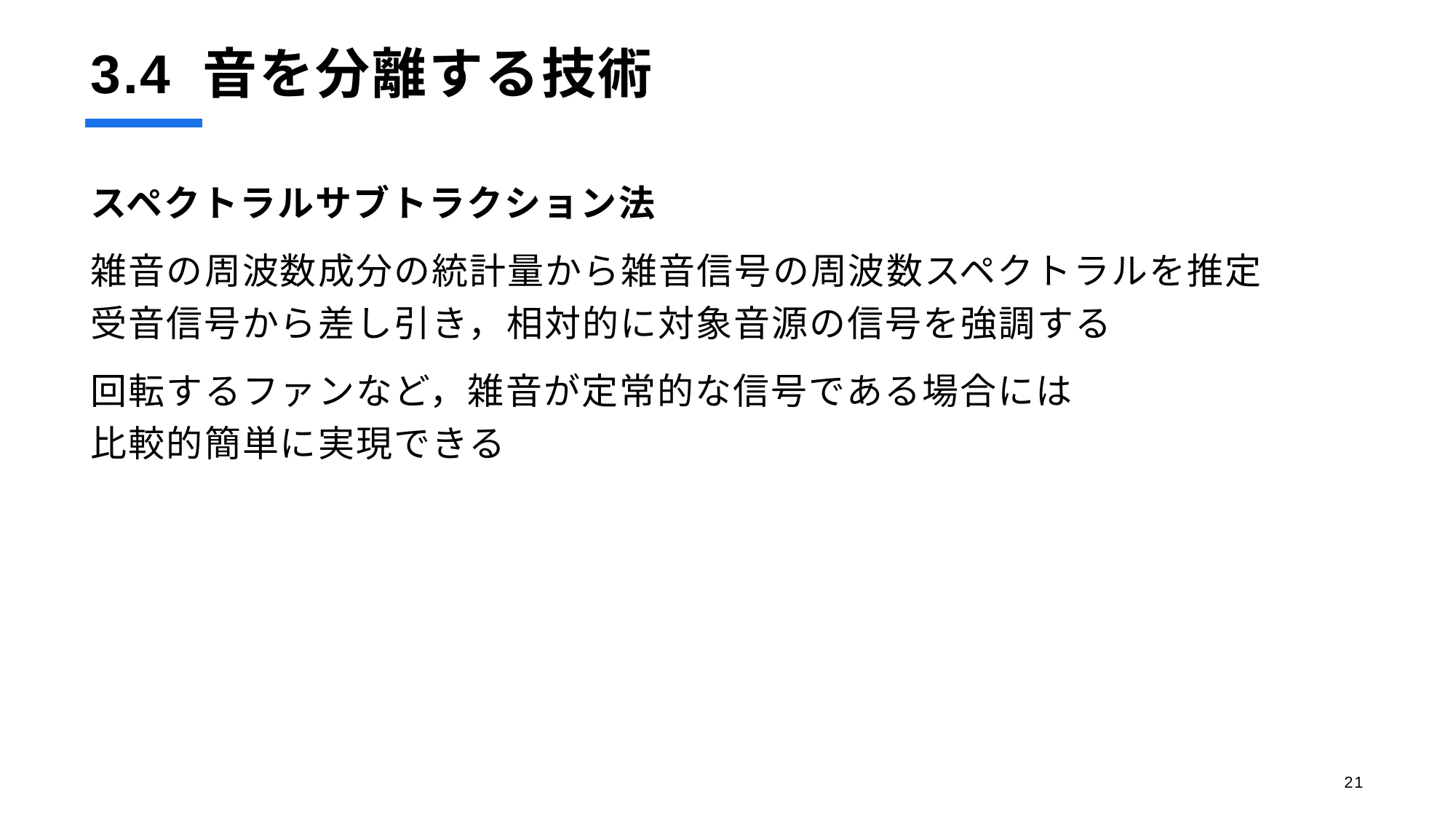

# 3.4 音を分離する技術
スペクトラルサブトラクション法
雑音の周波数成分の統計量から雑音信号の周波数スペクトラルを推定
受音信号から差し引き，相対的に対象音源の信号を強調する
回転するファンなど，雑音が定常的な信号である場合には
比較的簡単に実現できる
21